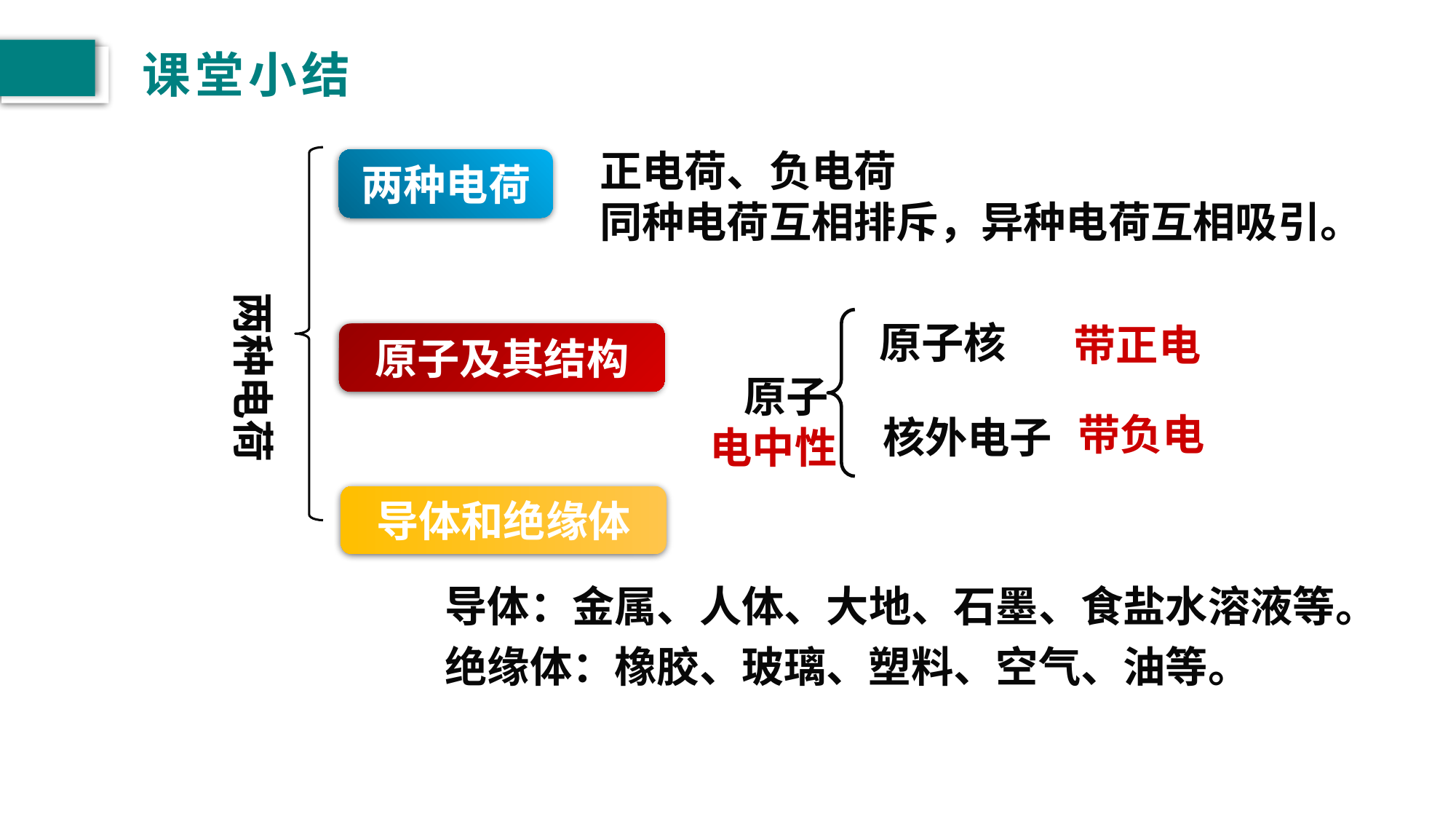

# 课堂小结
正电荷、负电荷
同种电荷互相排斥，异种电荷互相吸引。

两种电荷
两种电荷

原子核
带正电
原子及其结构
原子
带负电
核外电子
电中性
导体和绝缘体
导体：金属、人体、大地、石墨、食盐水溶液等。
绝缘体：橡胶、玻璃、塑料、空气、油等。